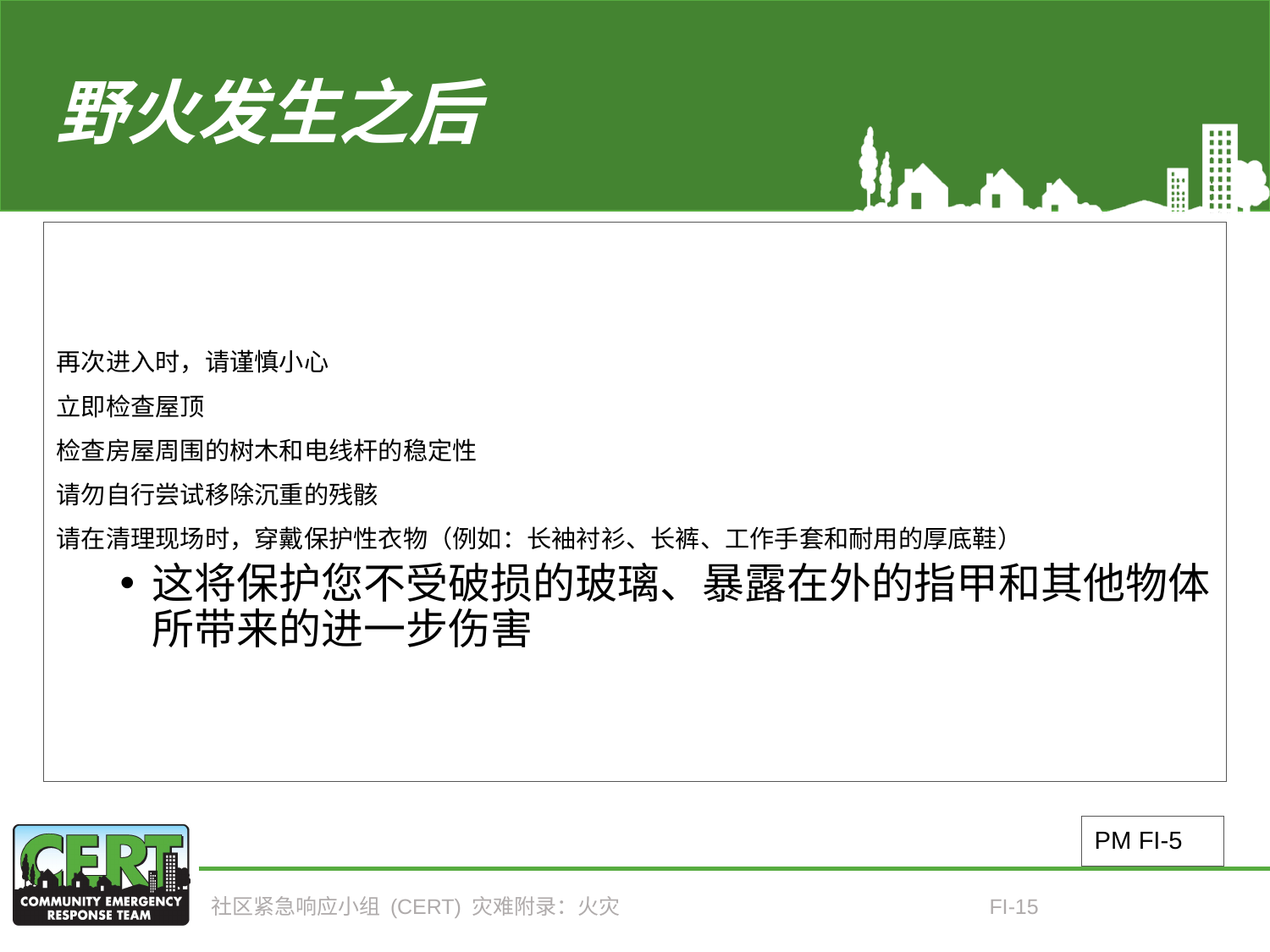

# 野火发生之后
再次进入时，请谨慎小心
立即检查屋顶
检查房屋周围的树木和电线杆的稳定性
请勿自行尝试移除沉重的残骸
请在清理现场时，穿戴保护性衣物（例如：长袖衬衫、长裤、工作手套和耐用的厚底鞋）
这将保护您不受破损的玻璃、暴露在外的指甲和其他物体所带来的进一步伤害
PM FI-5
社区紧急响应小组 (CERT) 灾难附录：火灾
FI-15